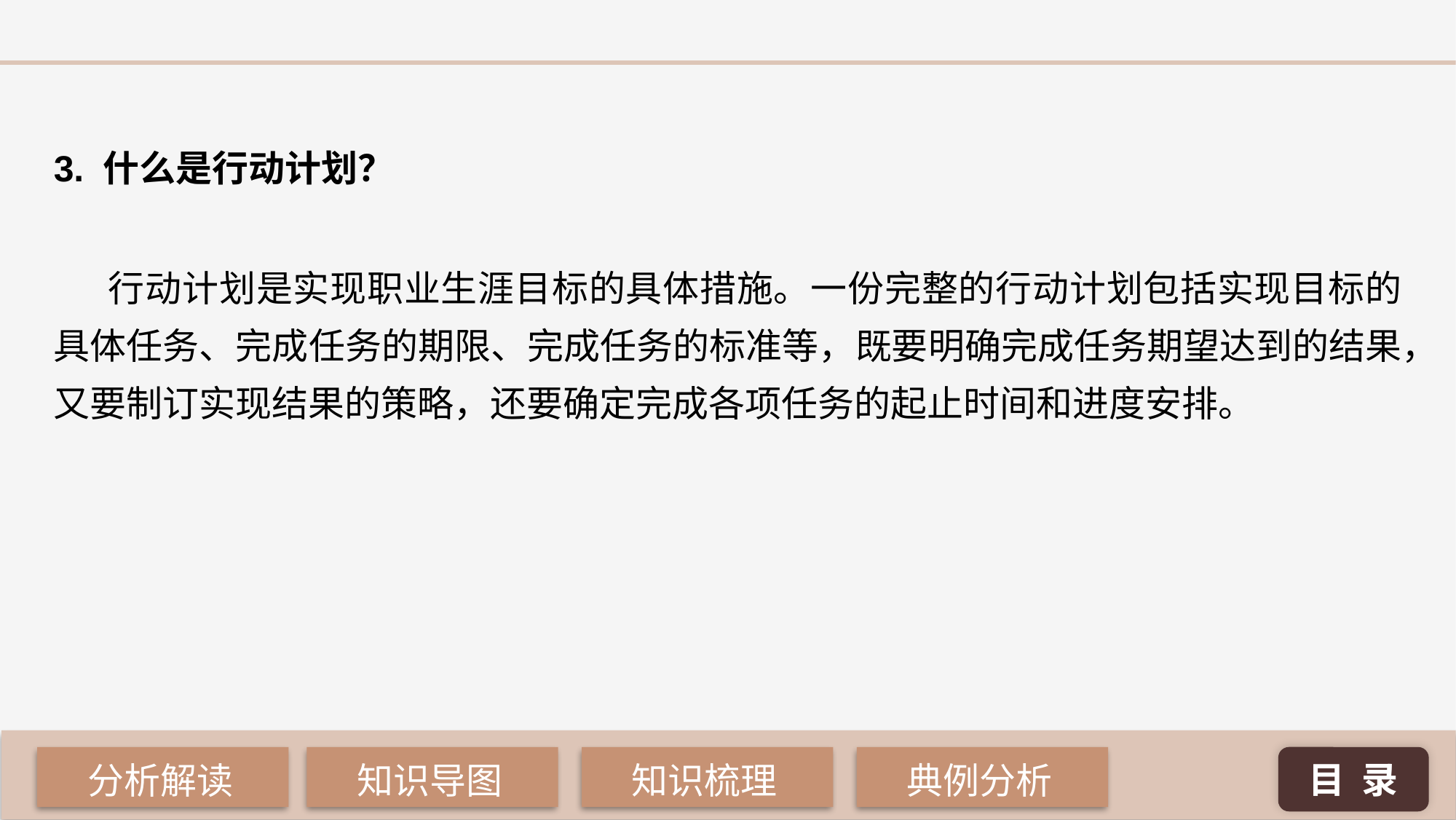

3. 什么是行动计划？
行动计划是实现职业生涯目标的具体措施。一份完整的行动计划包括实现目标的具体任务、完成任务的期限、完成任务的标准等，既要明确完成任务期望达到的结果，又要制订实现结果的策略，还要确定完成各项任务的起止时间和进度安排。